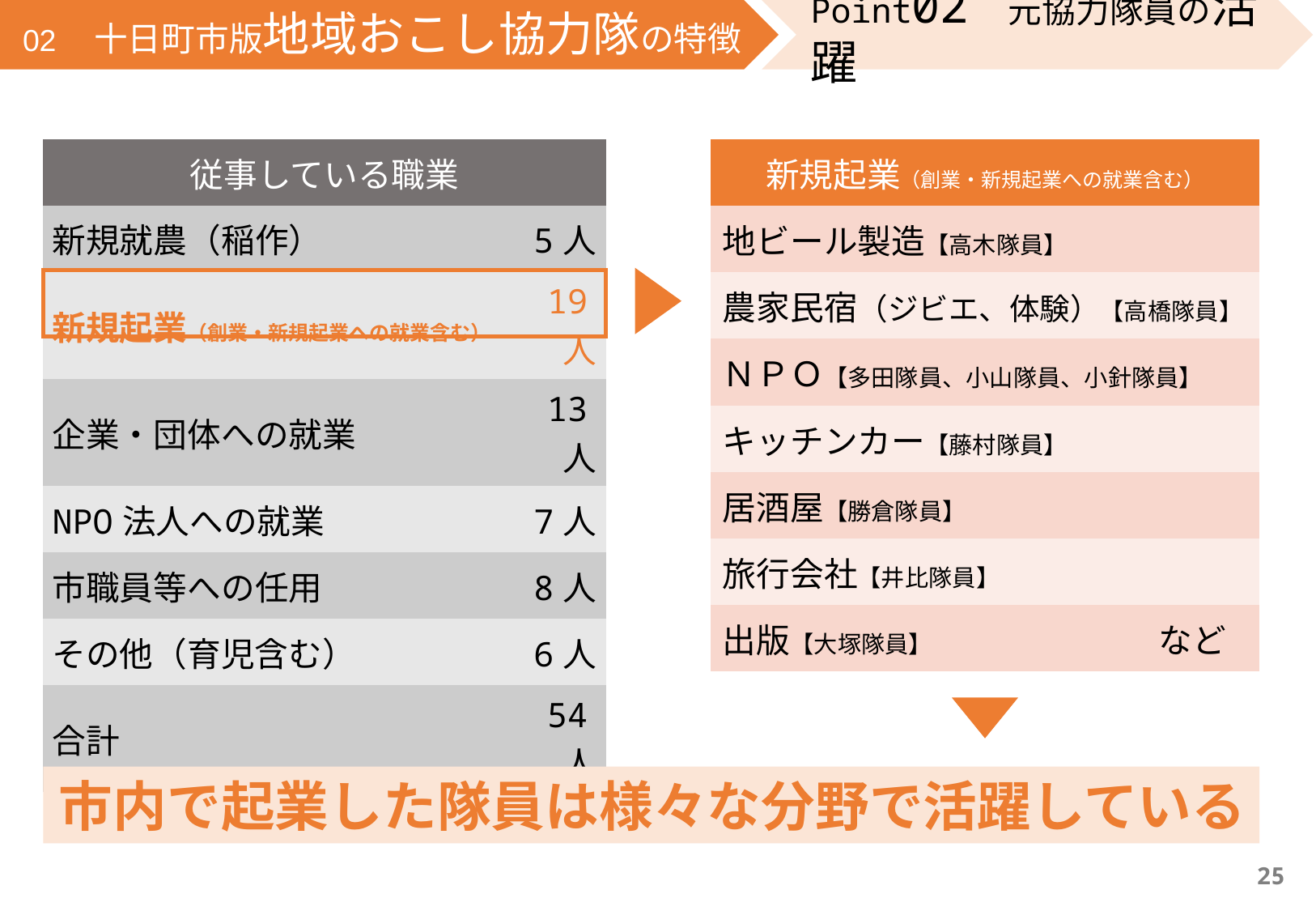

02　十日町市版地域おこし協力隊の特徴
Point02 元協力隊員の活躍
| 従事している職業 |  |
| --- | --- |
| 新規就農（稲作） | 5人 |
| 新規起業（創業・新規起業への就業含む） | 19人 |
| 企業・団体への就業 | 13人 |
| NPO法人への就業 | 7人 |
| 市職員等への任用 | 8人 |
| その他（育児含む） | 6人 |
| 合計 | 54人 |
| 新規起業（創業・新規起業への就業含む） |
| --- |
| 地ビール製造【高木隊員】 |
| 農家民宿（ジビエ、体験）【高橋隊員】 |
| ＮＰＯ【多田隊員、小山隊員、小針隊員】 |
| キッチンカー【藤村隊員】 |
| 居酒屋【勝倉隊員】 |
| 旅行会社【井比隊員】 |
| 出版【大塚隊員】　　　　　　　など |

市内で起業した隊員は様々な分野で活躍している
25